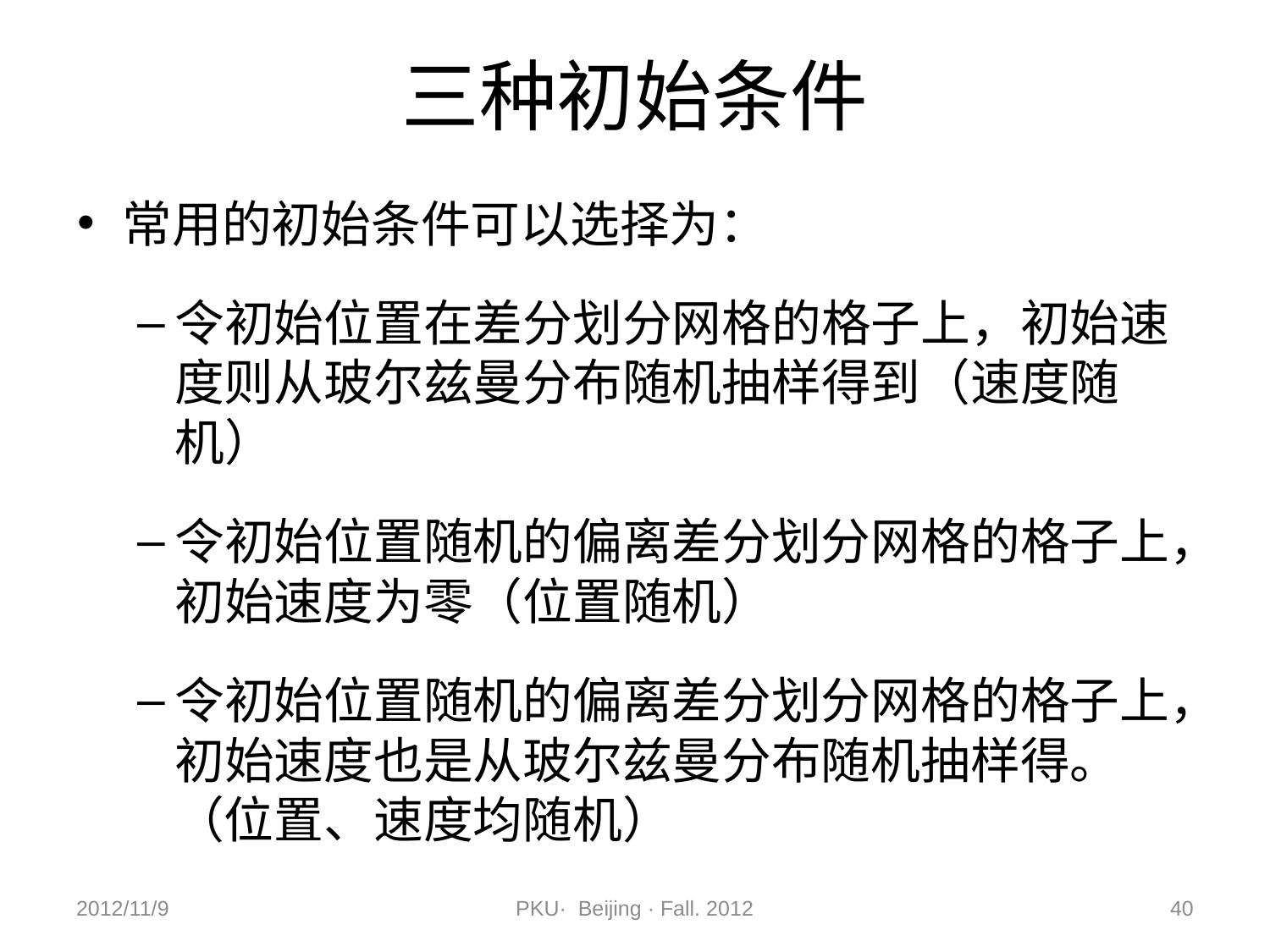

# 三种初始条件
常用的初始条件可以选择为：
令初始位置在差分划分网格的格子上，初始速度则从玻尔兹曼分布随机抽样得到（速度随机）
令初始位置随机的偏离差分划分网格的格子上，初始速度为零（位置随机）
令初始位置随机的偏离差分划分网格的格子上，初始速度也是从玻尔兹曼分布随机抽样得。（位置、速度均随机）
2012/11/9
PKU·  Beijing · Fall. 2012
40